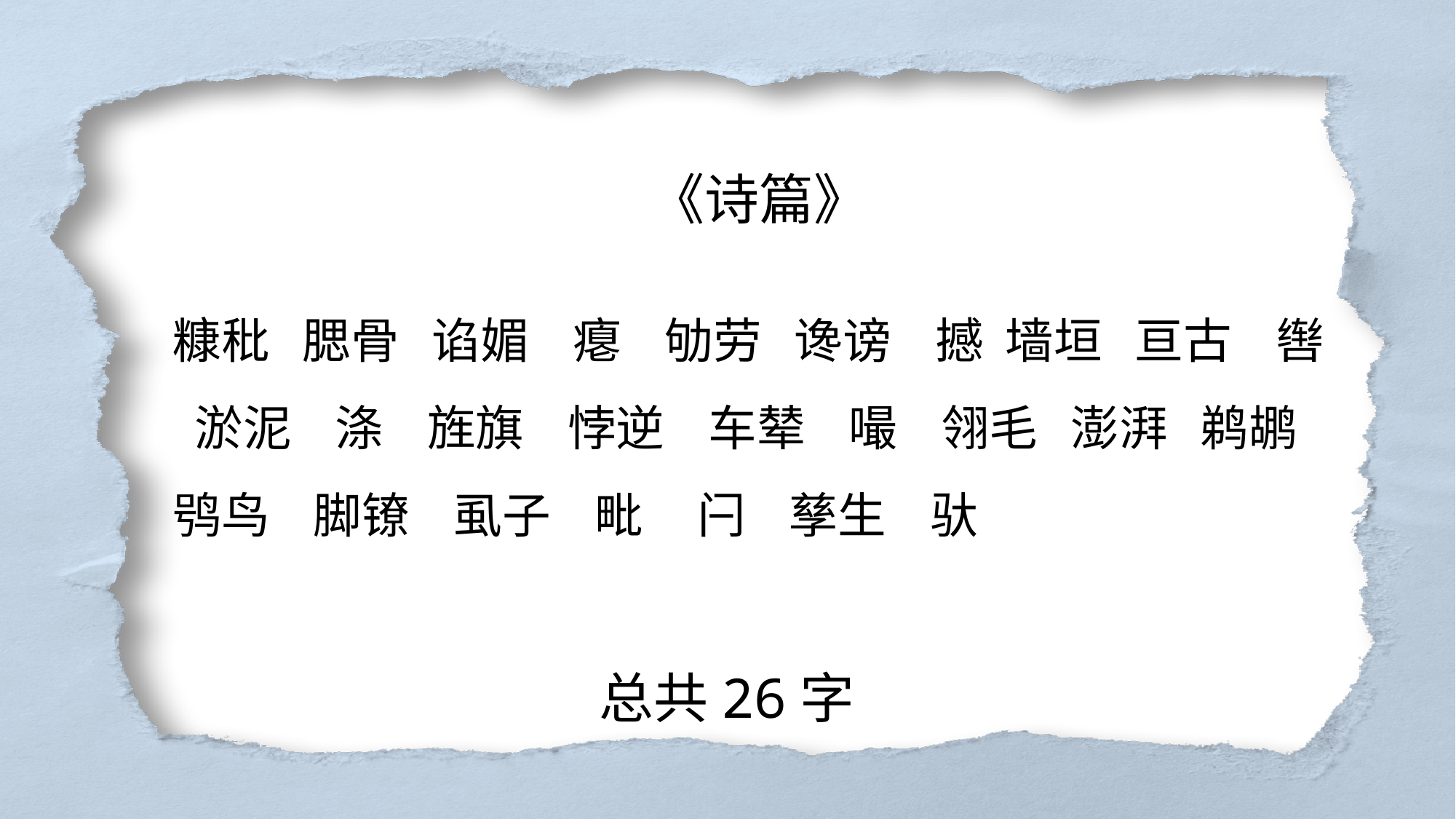

《诗篇》

糠秕   腮骨   谄媚    瘪    劬劳   谗谤    撼  墙垣   亘古    辔    淤泥    涤    旌旗    悖逆    车辇    嘬    翎毛   澎湃   鹈鹕   鸮鸟    脚镣    虱子    毗     闩    孳生    驮
                                      总共26字